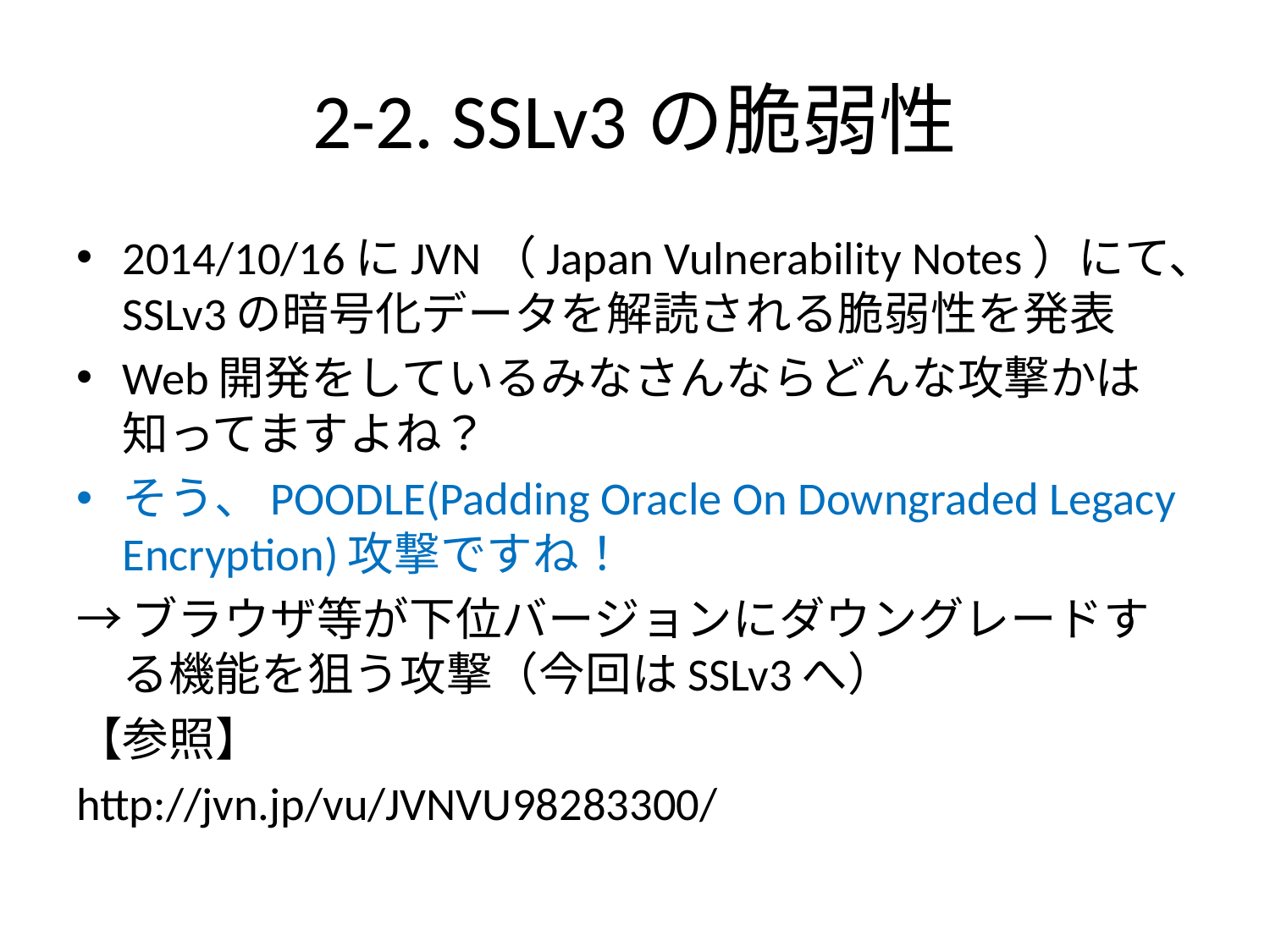

# 2-2. SSLv3の脆弱性
2014/10/16にJVN（Japan Vulnerability Notes）にて、SSLv3の暗号化データを解読される脆弱性を発表
Web開発をしているみなさんならどんな攻撃かは知ってますよね？
そう、POODLE(Padding Oracle On Downgraded Legacy Encryption)攻撃ですね！
→ブラウザ等が下位バージョンにダウングレードする機能を狙う攻撃（今回はSSLv3へ）
【参照】
http://jvn.jp/vu/JVNVU98283300/